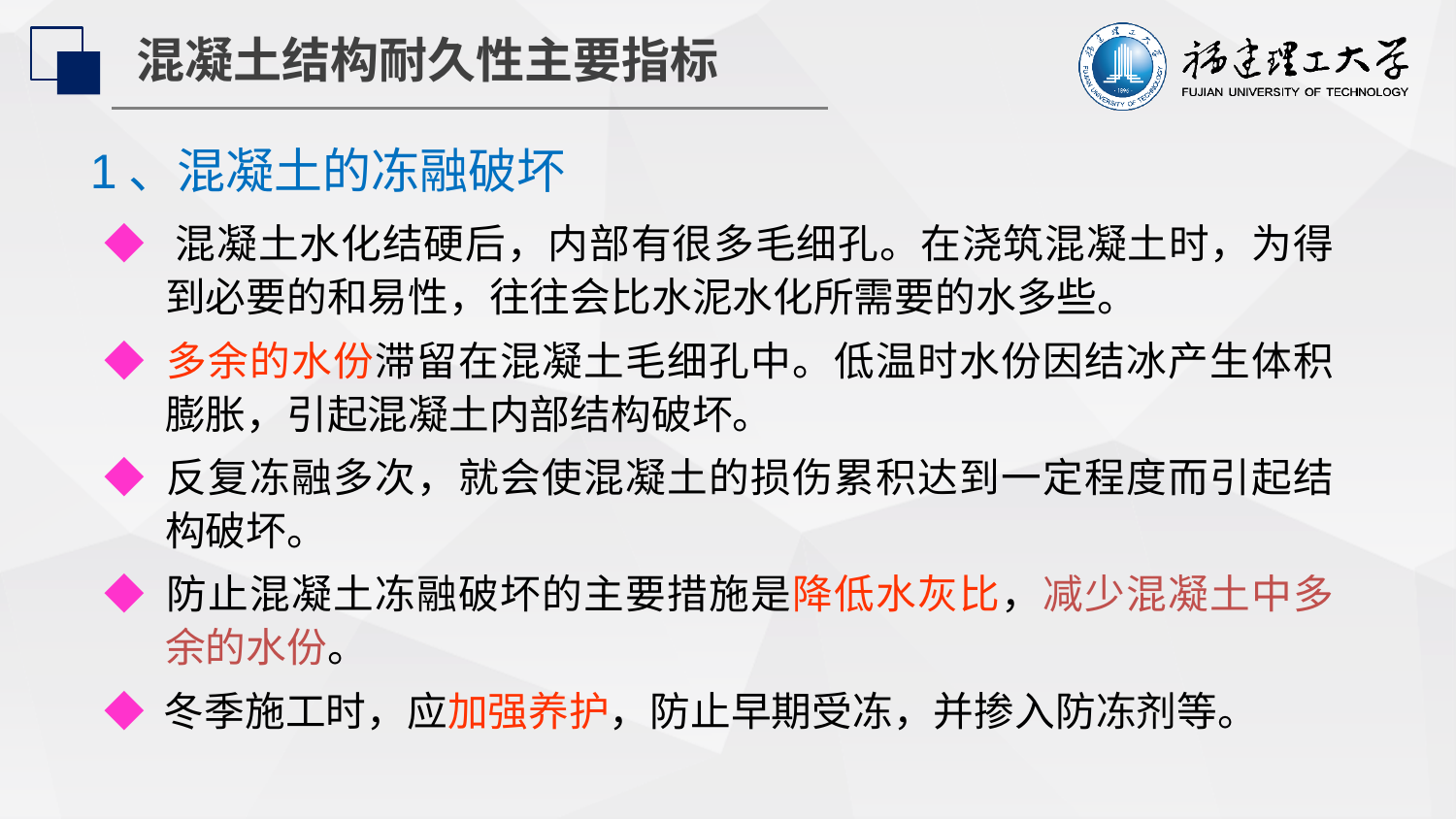

混凝土结构耐久性主要指标
1、混凝土的冻融破坏
◆  混凝土水化结硬后，内部有很多毛细孔。在浇筑混凝土时，为得到必要的和易性，往往会比水泥水化所需要的水多些。
◆ 多余的水份滞留在混凝土毛细孔中。低温时水份因结冰产生体积膨胀，引起混凝土内部结构破坏。
◆ 反复冻融多次，就会使混凝土的损伤累积达到一定程度而引起结构破坏。
◆ 防止混凝土冻融破坏的主要措施是降低水灰比，减少混凝土中多余的水份。
◆ 冬季施工时，应加强养护，防止早期受冻，并掺入防冻剂等。